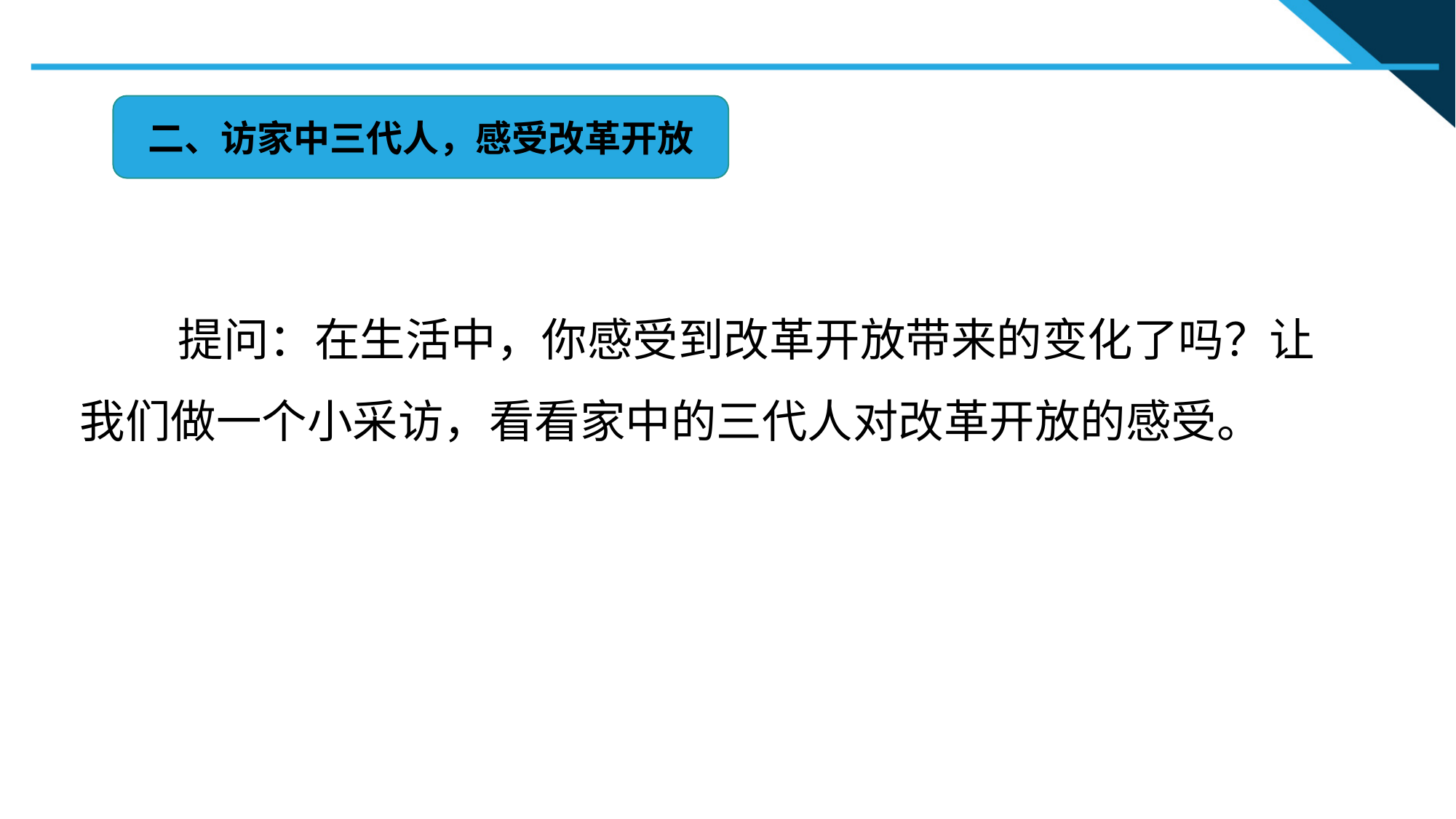

二、访家中三代人，感受改革开放

环节二、我的改革开放资料包
     提问：在生活中，你感受到改革开放带来的变化了吗？让我们做一个小采访，看看家中的三代人对改革开放的感受。